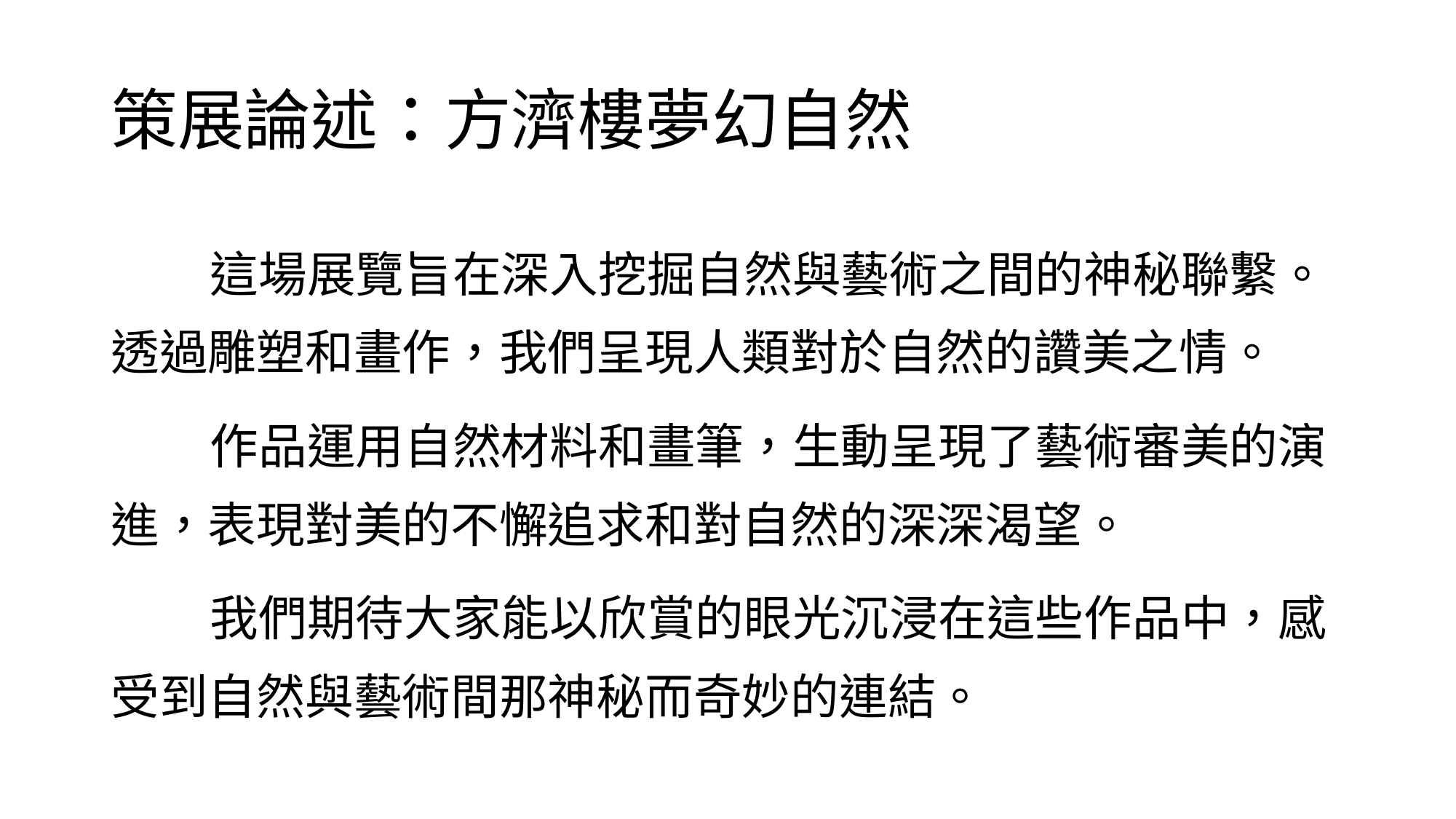

# 策展論述：方濟樓夢幻自然
        這場展覽旨在深入挖掘自然與藝術之間的神秘聯繫。透過雕塑和畫作，我們呈現人類對於自然的讚美之情。
        作品運用自然材料和畫筆，生動呈現了藝術審美的演進，表現對美的不懈追求和對自然的深深渴望。
        我們期待大家能以欣賞的眼光沉浸在這些作品中，感受到自然與藝術間那神秘而奇妙的連結。